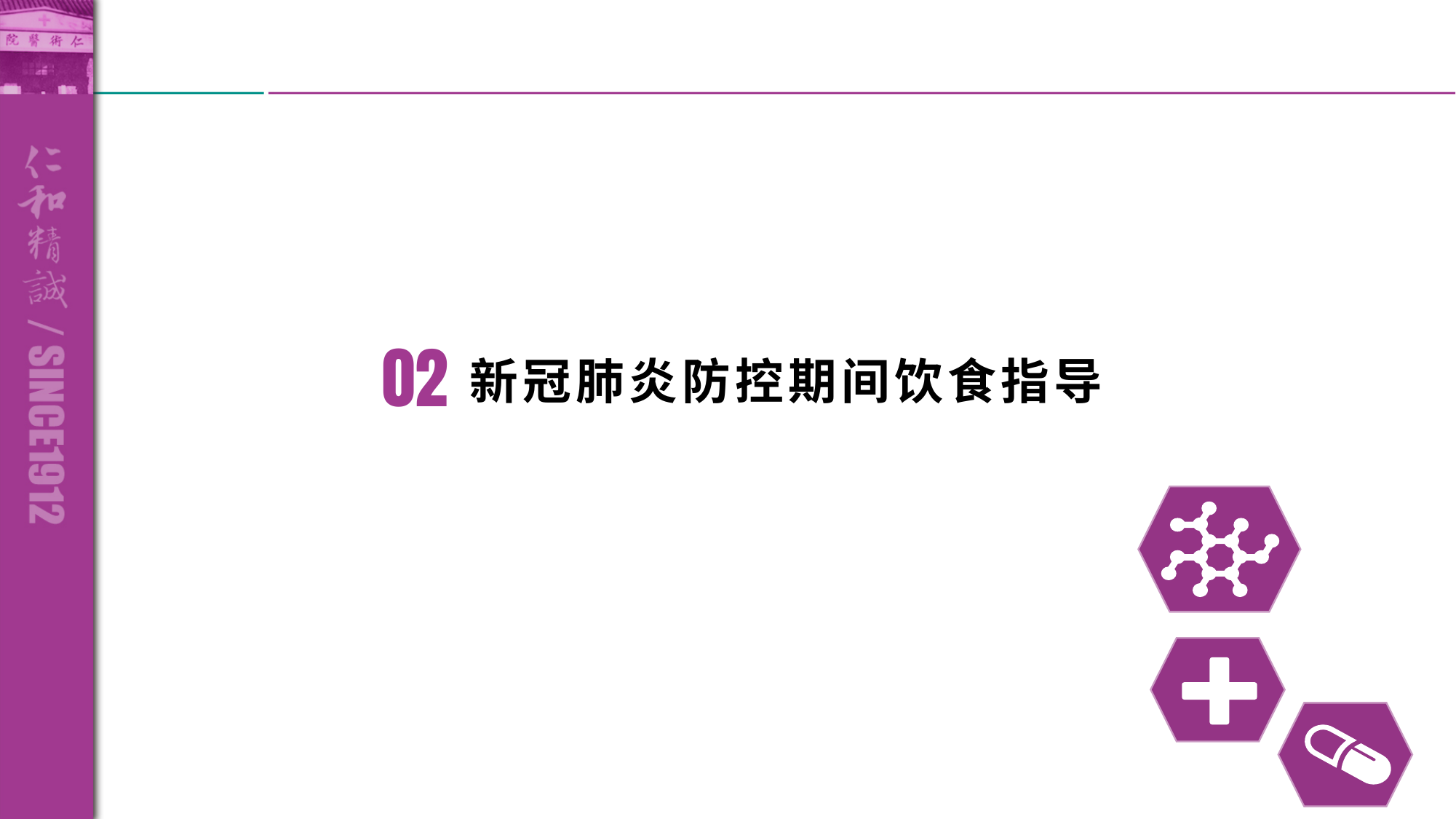

点击添加文本
02
新冠肺炎防控期间饮食指导
可行性
点击添加文本
应急预案

点击添加文本
点击添加文本